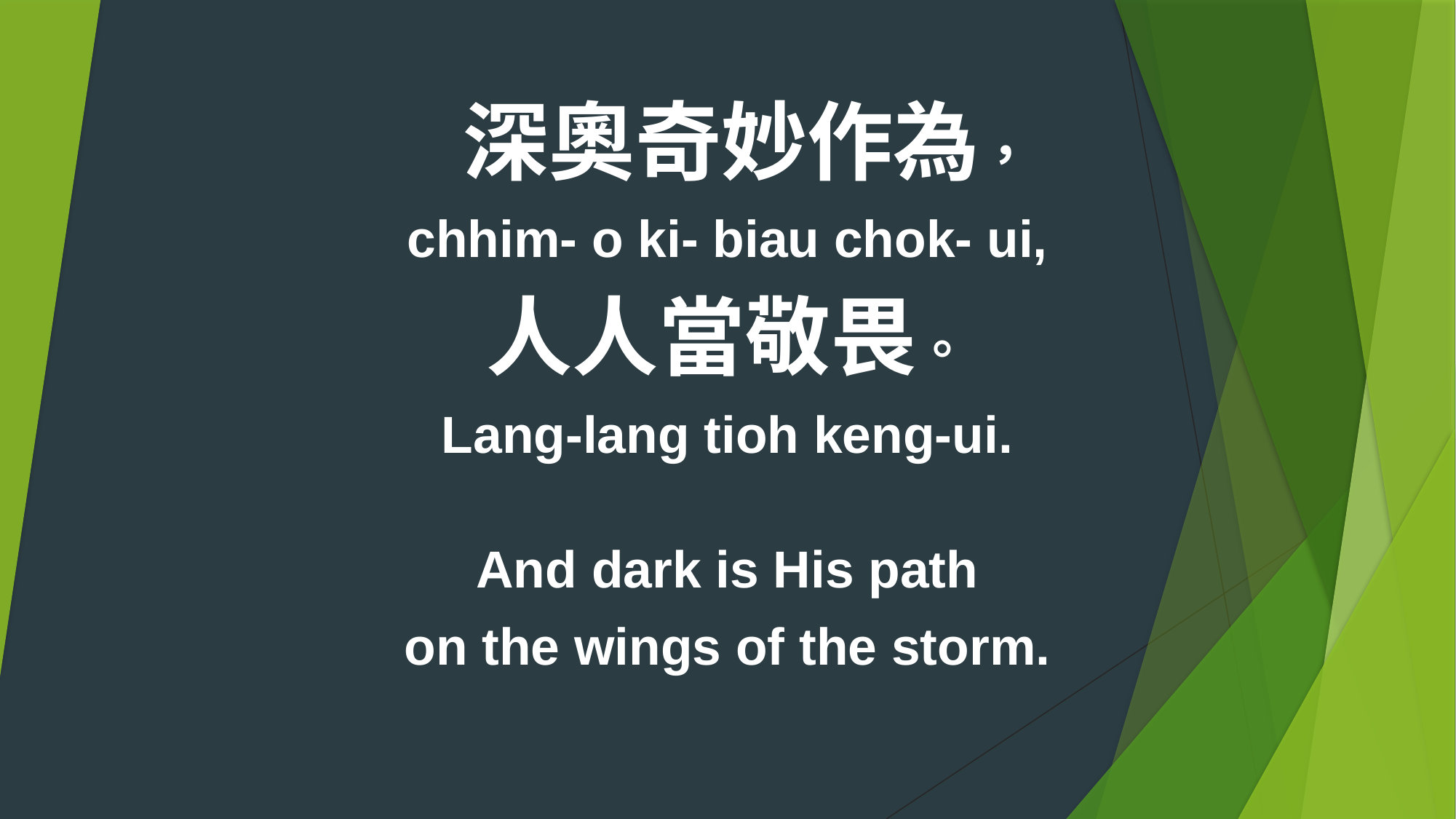

深奧奇妙作為，
chhim- o ki- biau chok- ui,
人人當敬畏。
Lang-lang tioh keng-ui.

And dark is His path
on the wings of the storm.